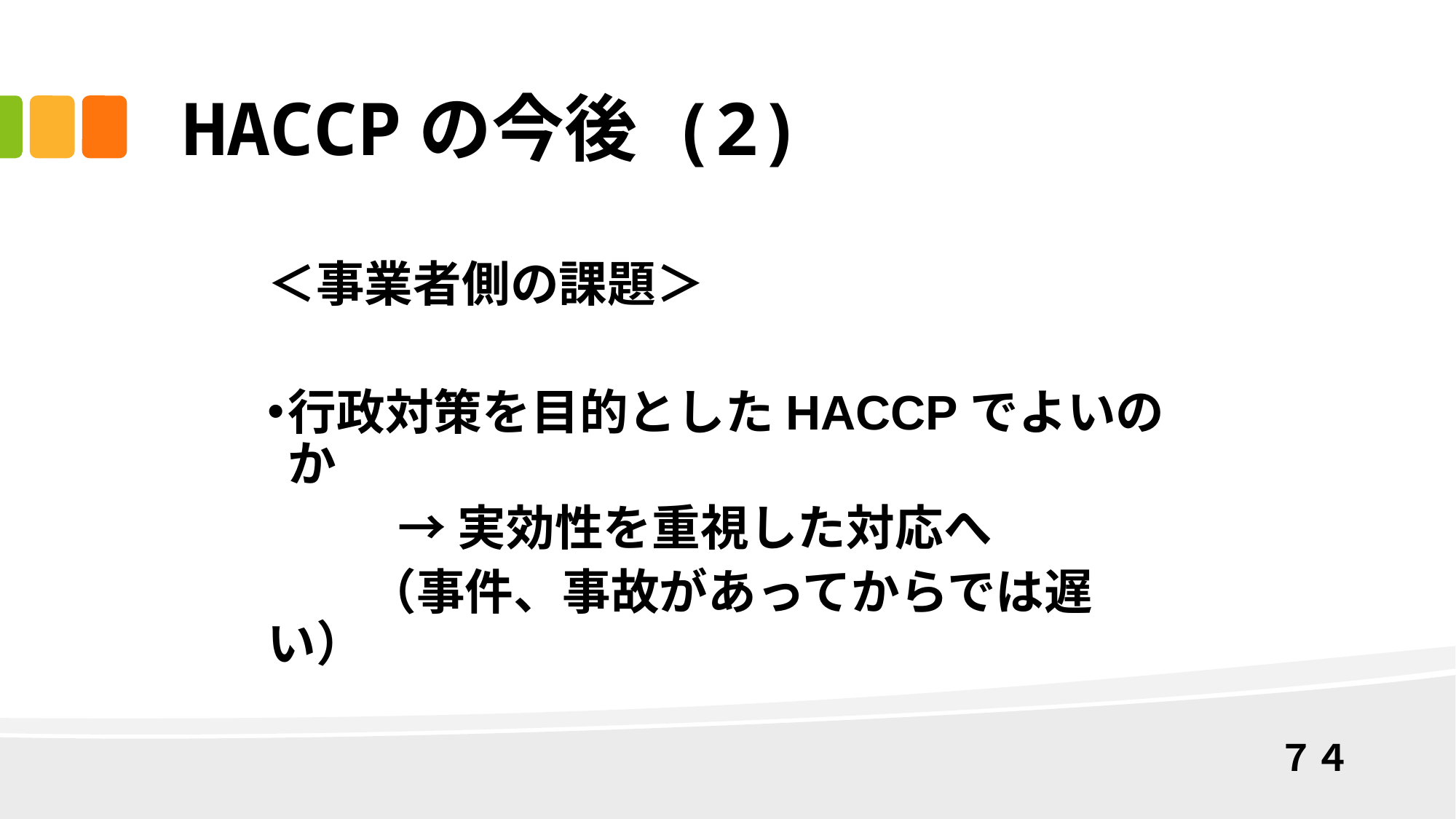

HACCPの今後 (2)
＜事業者側の課題＞

行政対策を目的としたHACCPでよいのか
　　   → 実効性を重視した対応へ
        （事件、事故があってからでは遅い）
７４